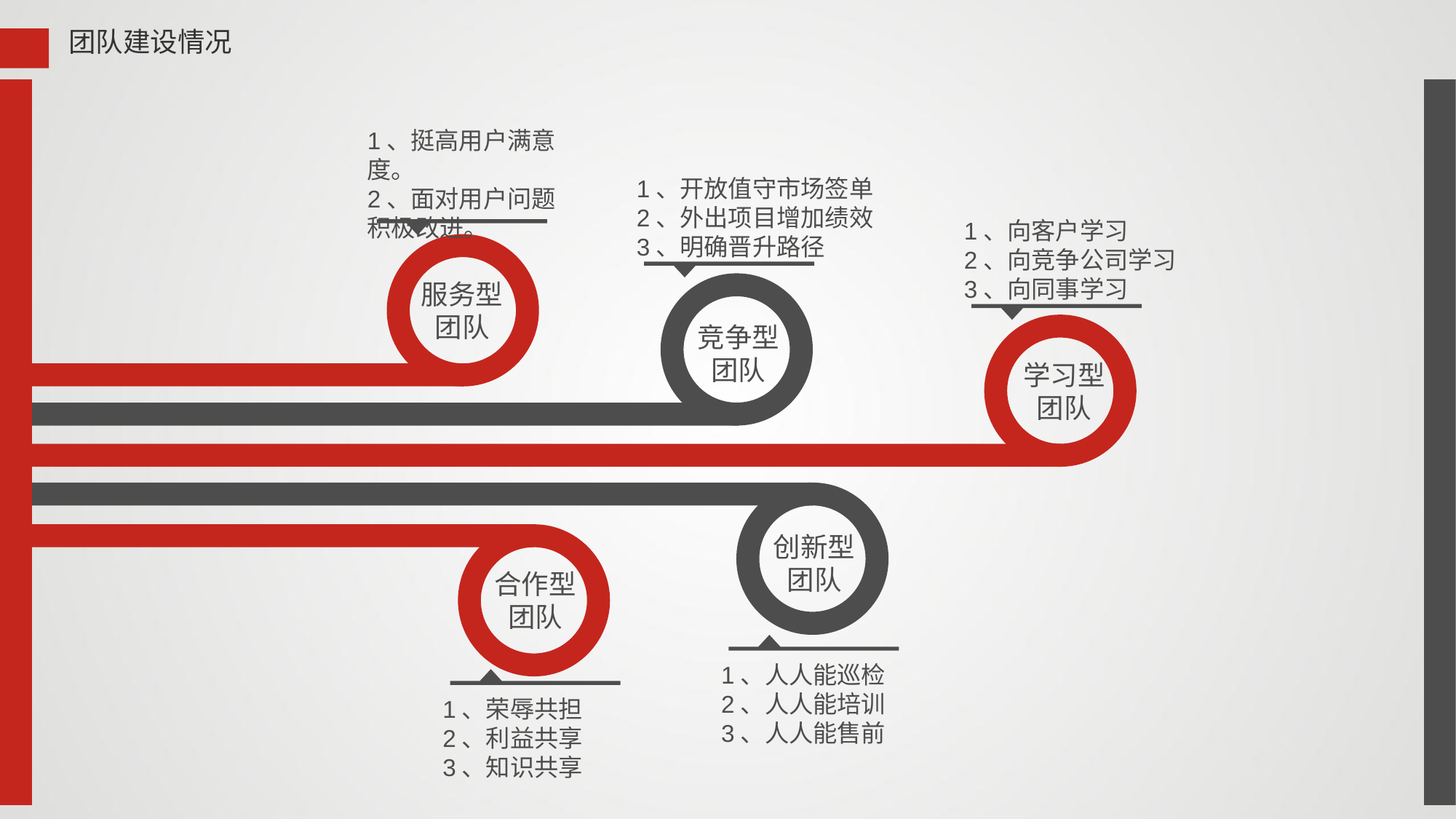

团队建设情况

1、挺高用户满意度。
2、面对用户问题积极改进。
1、开放值守市场签单
2、外出项目增加绩效
3、明确晋升路径
1、向客户学习
2、向竞争公司学习
3、向同事学习

服务型
团队

竞争型
团队

学习型
团队

创新型
团队

合作型
团队

1、人人能巡检
2、人人能培训
3、人人能售前

1、荣辱共担
2、利益共享
3、知识共享